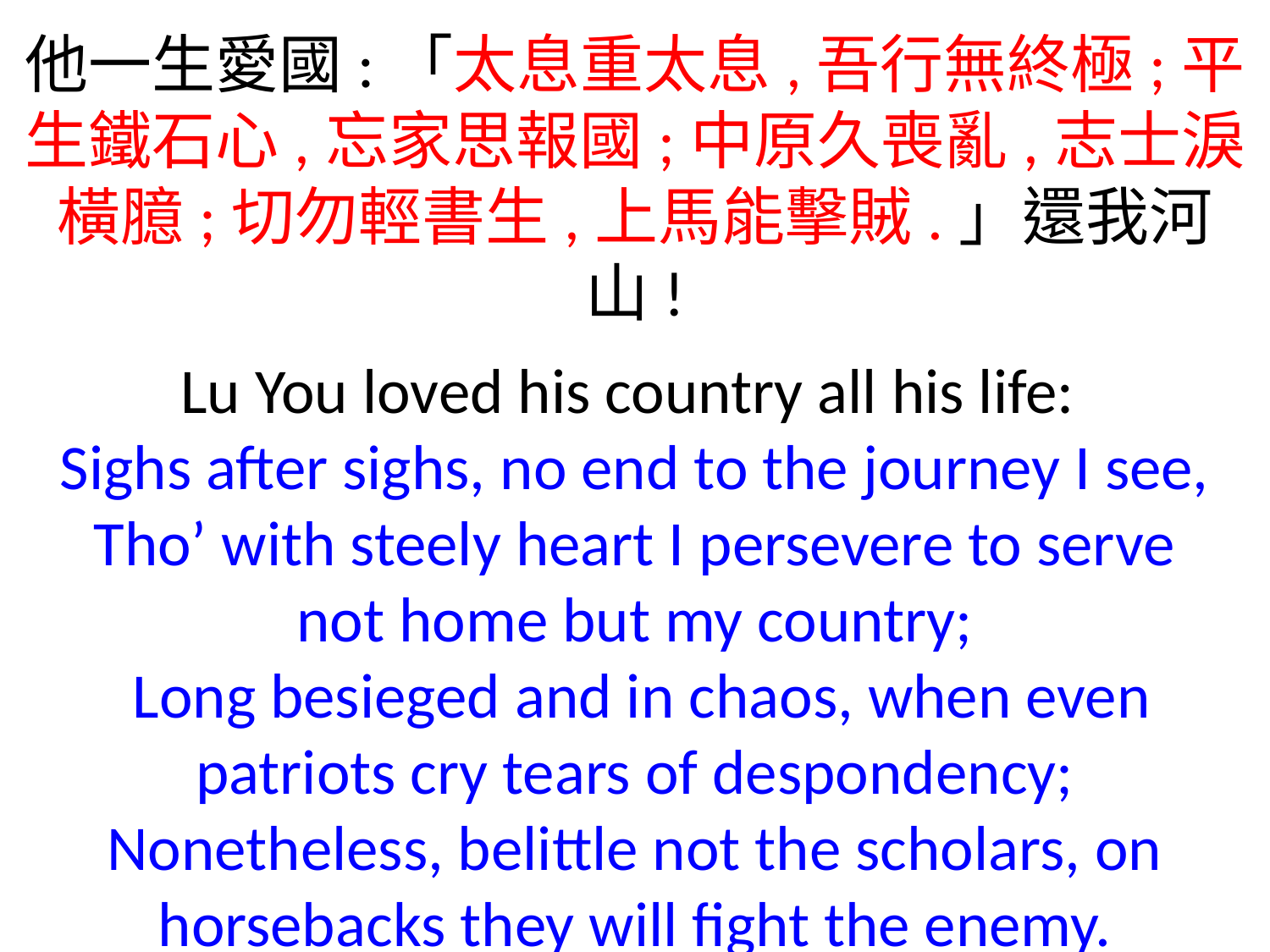

他一生愛國:「太息重太息,吾行無終極;平生鐵石心,忘家思報國;中原久喪亂,志士淚橫臆;切勿輕書生,上馬能擊賊.」還我河山!
Lu You loved his country all his life:
Sighs after sighs, no end to the journey I see,
 Tho’ with steely heart I persevere to serve
not home but my country;
 Long besieged and in chaos, when even patriots cry tears of despondency;
Nonetheless, belittle not the scholars, on horsebacks they will fight the enemy.